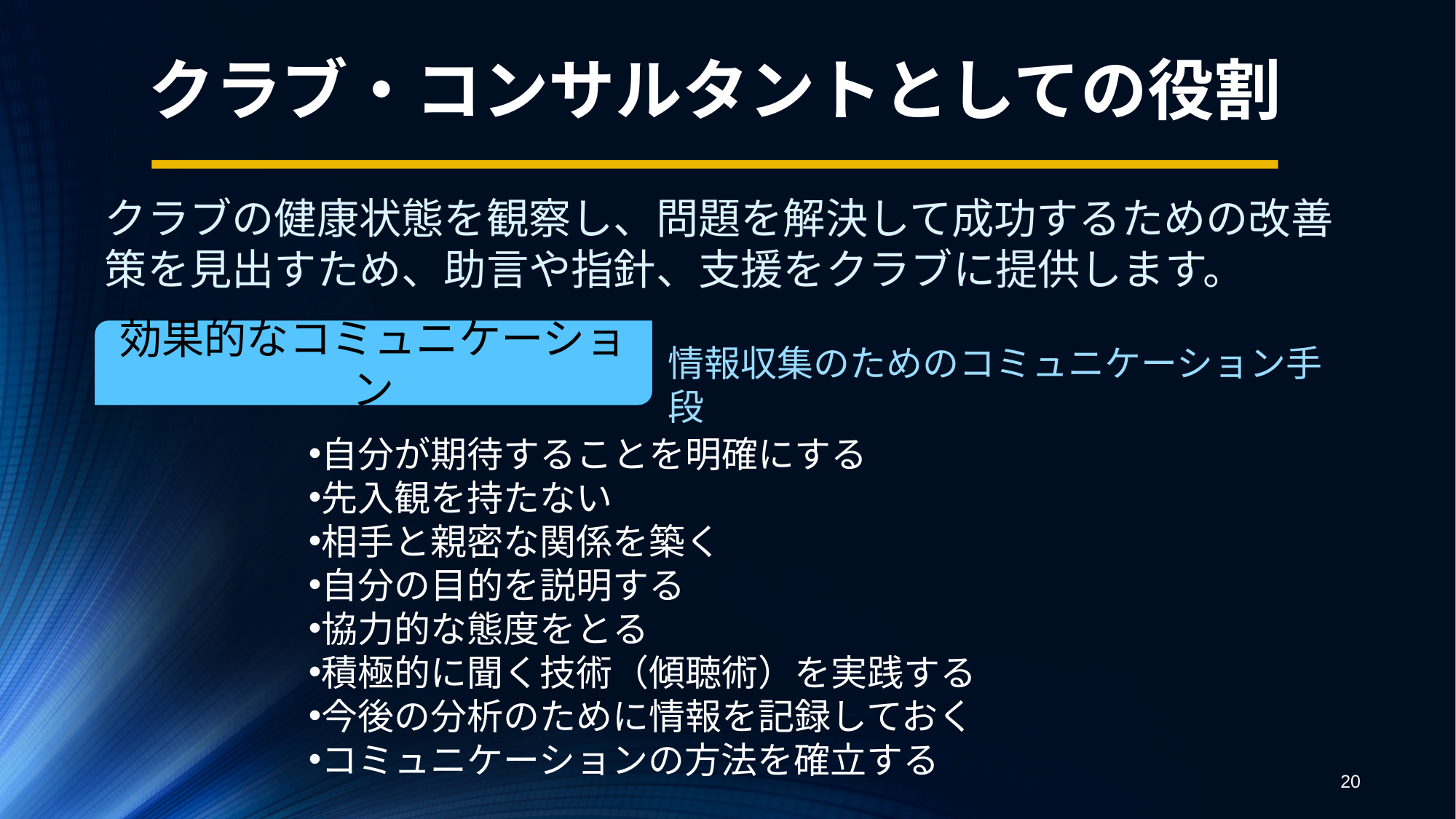

クラブ・コンサルタントとしての役割

クラブの健康状態を観察し、問題を解決して成功するための改善策を見出すため、助言や指針、支援をクラブに提供します。
効果的なコミュニケーション
情報収集のためのコミュニケーション手段
自分が期待することを明確にする
先入観を持たない
相手と親密な関係を築く
自分の目的を説明する
協力的な態度をとる
積極的に聞く技術（傾聴術）を実践する
今後の分析のために情報を記録しておく
コミュニケーションの方法を確立する
20